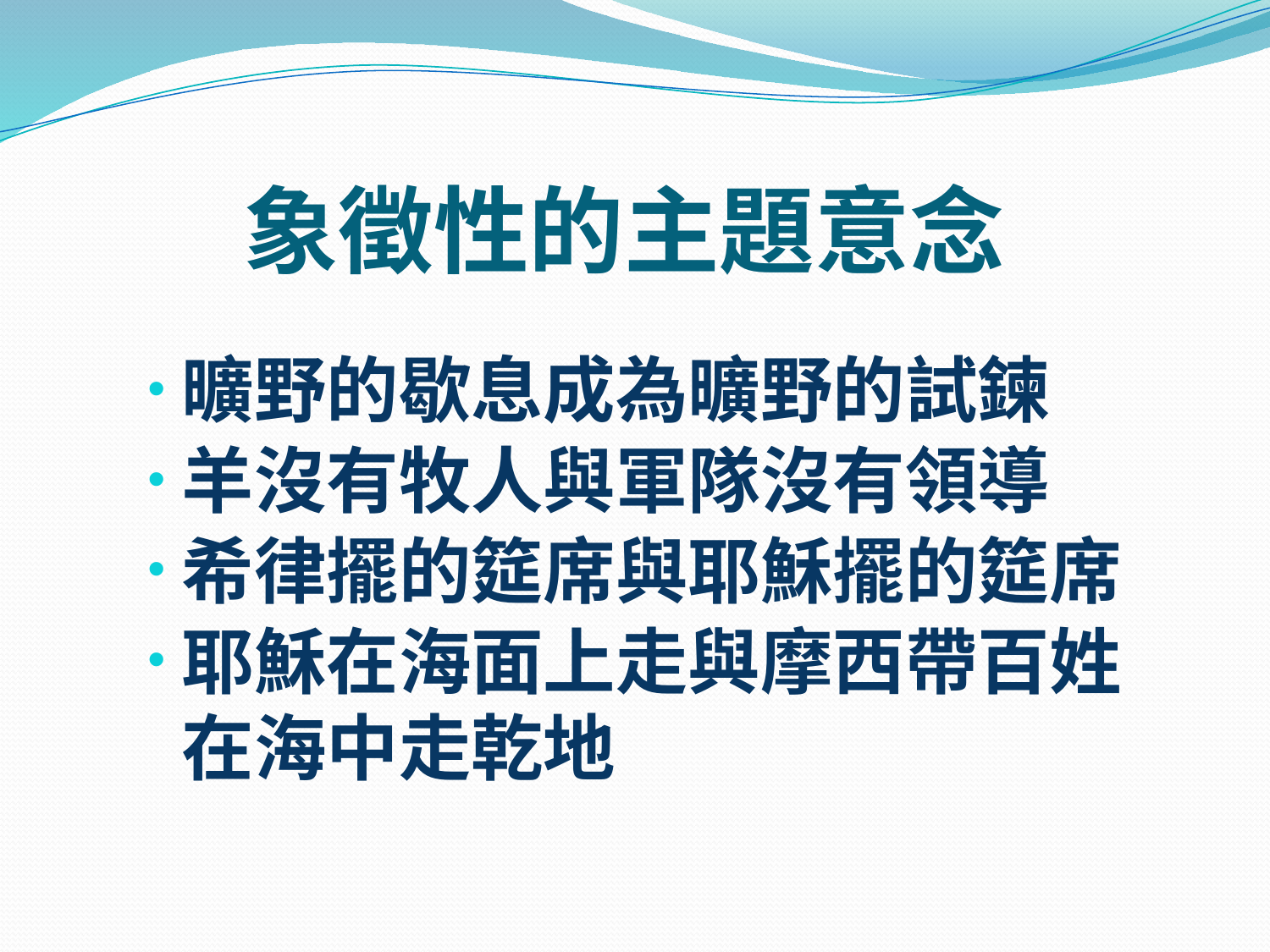

# 象徵性的主題意念
曠野的歇息成為曠野的試鍊
羊沒有牧人與軍隊沒有領導
希律擺的筵席與耶穌擺的筵席
耶穌在海面上走與摩西帶百姓在海中走乾地